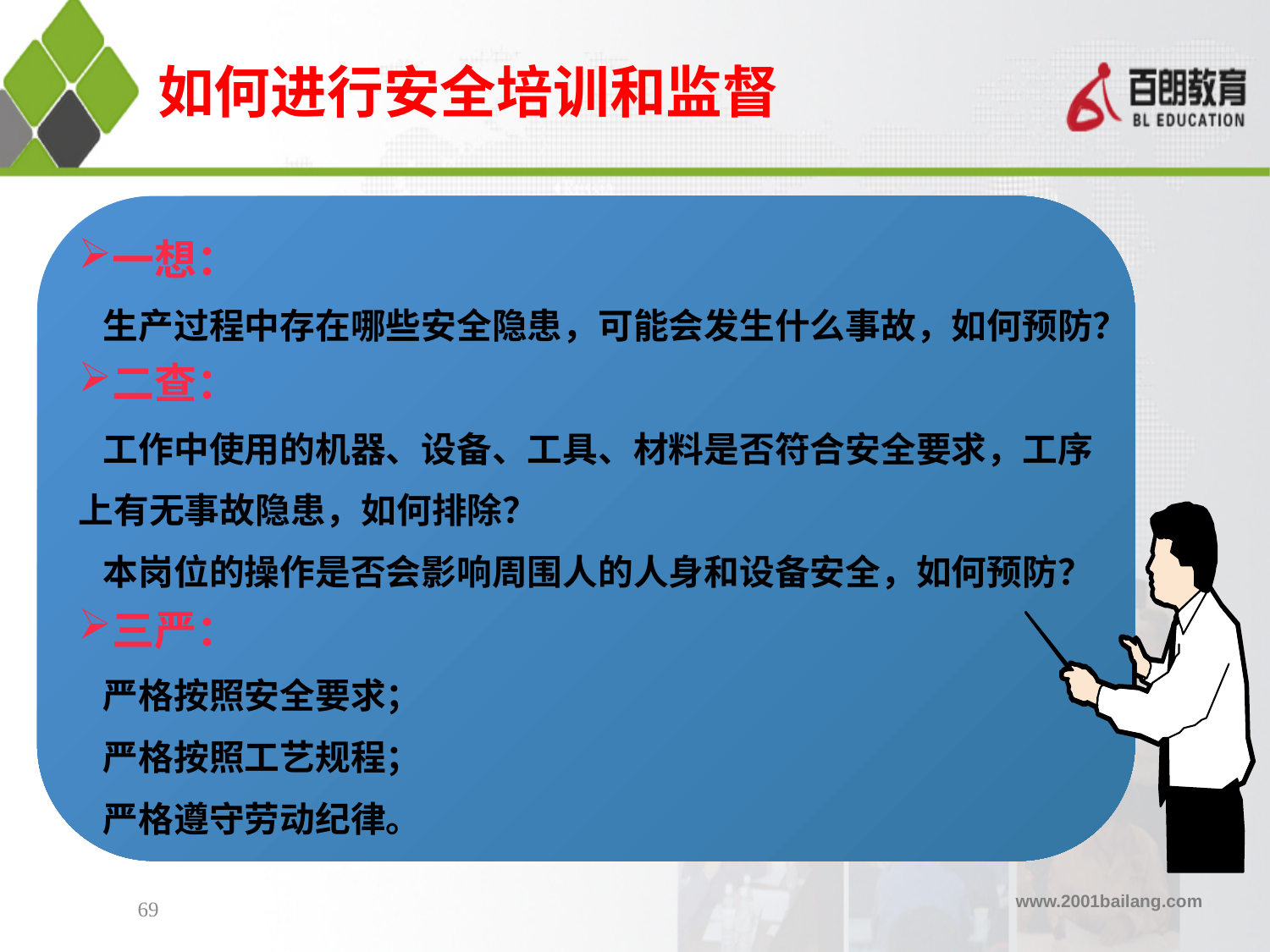

# 如何进行安全培训和监督

一想：
  生产过程中存在哪些安全隐患，可能会发生什么事故，如何预防？
二查：
  工作中使用的机器、设备、工具、材料是否符合安全要求，工序上有无事故隐患，如何排除？
  本岗位的操作是否会影响周围人的人身和设备安全，如何预防？
三严：
  严格按照安全要求；
  严格按照工艺规程；
  严格遵守劳动纪律。
安全控制

69